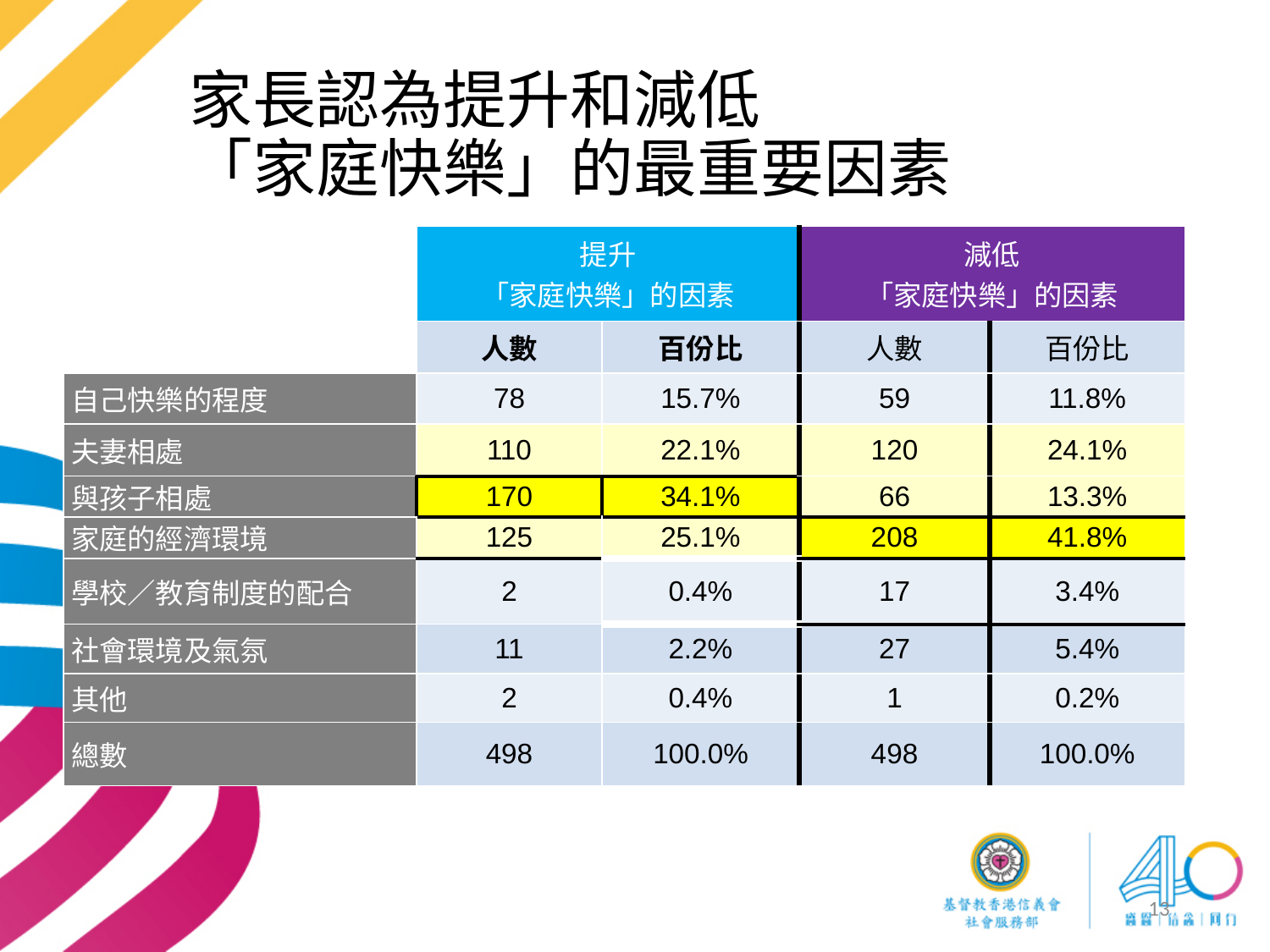

# 家長認為提升和減低 「家庭快樂」的最重要因素
|  | 提升 「家庭快樂」的因素 |  | 減低 「家庭快樂」的因素 |  |
| --- | --- | --- | --- | --- |
|  | 人數 | 百份比 | 人數 | 百份比 |
| 自己快樂的程度 | 78 | 15.7% | 59 | 11.8% |
| 夫妻相處 | 110 | 22.1% | 120 | 24.1% |
| 與孩子相處 | 170 | 34.1% | 66 | 13.3% |
| 家庭的經濟環境 | 125 | 25.1% | 208 | 41.8% |
| 學校／教育制度的配合 | 2 | 0.4% | 17 | 3.4% |
| 社會環境及氣氛 | 11 | 2.2% | 27 | 5.4% |
| 其他 | 2 | 0.4% | 1 | 0.2% |
| 總數 | 498 | 100.0% | 498 | 100.0% |
13